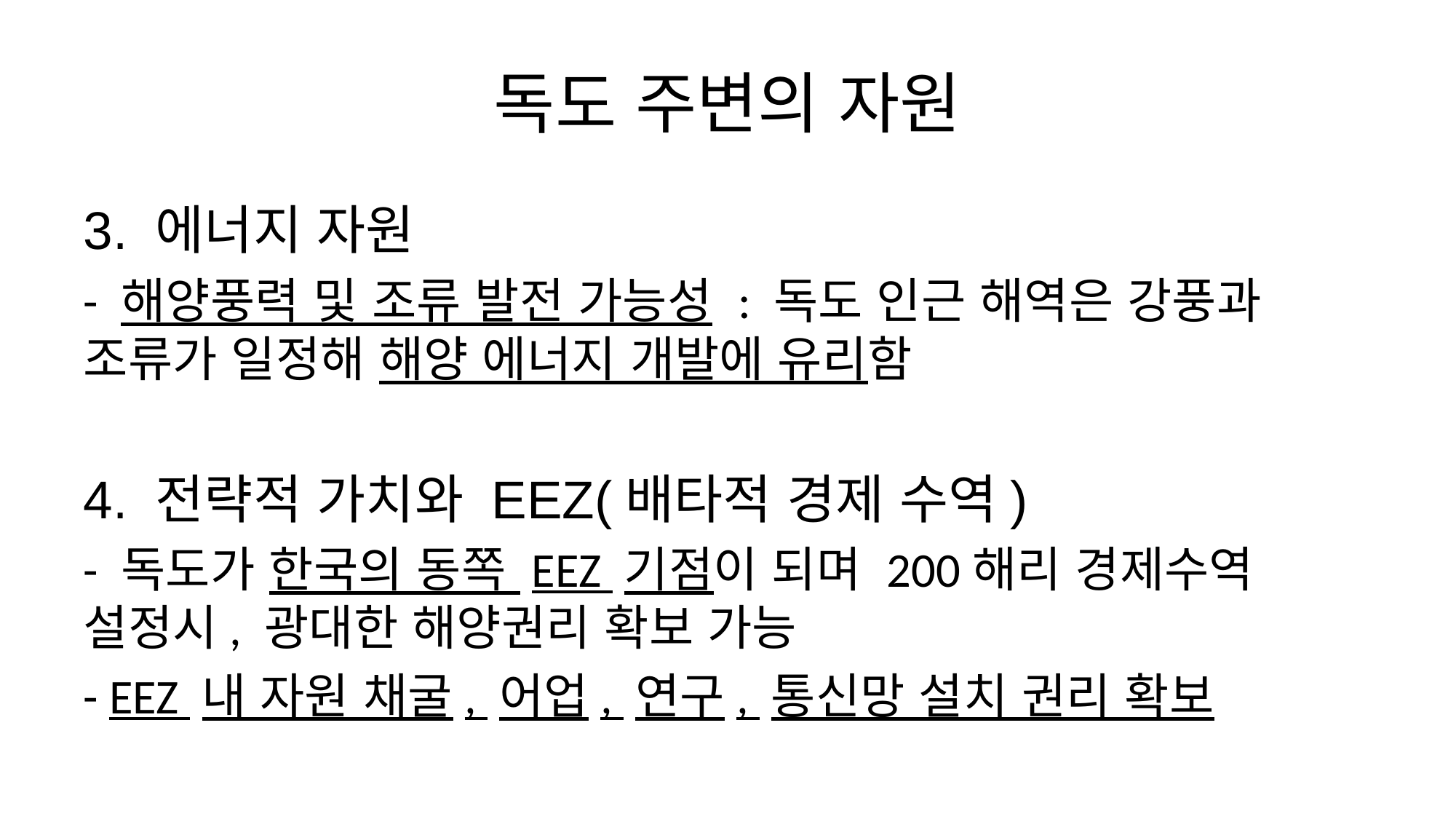

# 독도 주변의 자원
3. 에너지 자원
- 해양풍력 및 조류 발전 가능성 : 독도 인근 해역은 강풍과 조류가 일정해 해양 에너지 개발에 유리함

4. 전략적 가치와 EEZ(배타적 경제 수역)
- 독도가 한국의 동쪽 EEZ 기점이 되며 200해리 경제수역 설정시, 광대한 해양권리 확보 가능
- EEZ 내 자원 채굴, 어업, 연구, 통신망 설치 권리 확보